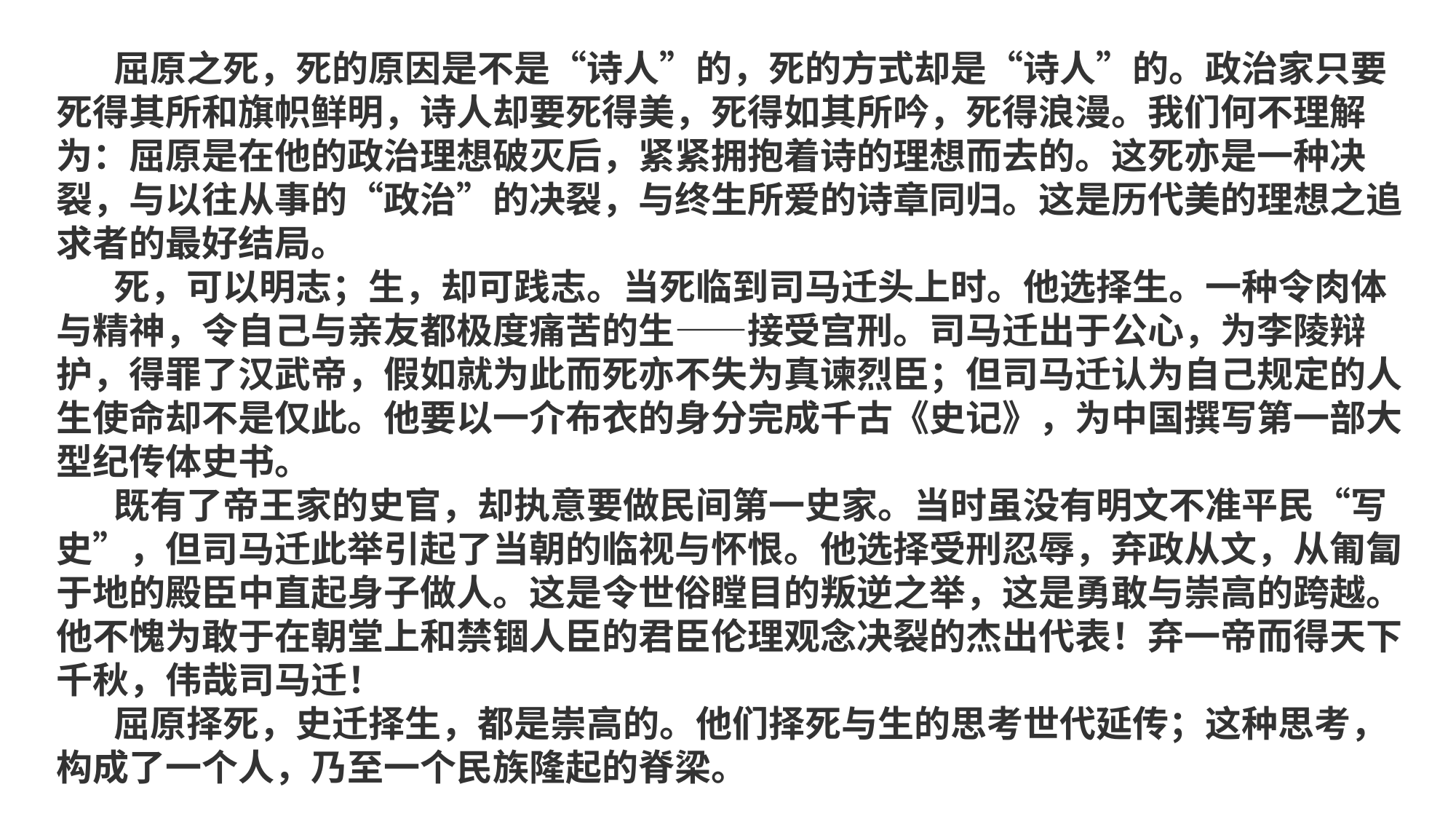

屈原之死，死的原因是不是“诗人”的，死的方式却是“诗人”的。政治家只要死得其所和旗帜鲜明，诗人却要死得美，死得如其所吟，死得浪漫。我们何不理解为：屈原是在他的政治理想破灭后，紧紧拥抱着诗的理想而去的。这死亦是一种决裂，与以往从事的“政治”的决裂，与终生所爱的诗章同归。这是历代美的理想之追求者的最好结局。
  死，可以明志；生，却可践志。当死临到司马迁头上时。他选择生。一种令肉体与精神，令自己与亲友都极度痛苦的生——接受宫刑。司马迁出于公心，为李陵辩护，得罪了汉武帝，假如就为此而死亦不失为真谏烈臣；但司马迁认为自己规定的人生使命却不是仅此。他要以一介布衣的身分完成千古《史记》，为中国撰写第一部大型纪传体史书。
  既有了帝王家的史官，却执意要做民间第一史家。当时虽没有明文不准平民“写史”，但司马迁此举引起了当朝的临视与怀恨。他选择受刑忍辱，弃政从文，从匍匐于地的殿臣中直起身子做人。这是令世俗瞠目的叛逆之举，这是勇敢与崇高的跨越。他不愧为敢于在朝堂上和禁锢人臣的君臣伦理观念决裂的杰出代表！弃一帝而得天下千秋，伟哉司马迁！
  屈原择死，史迁择生，都是崇高的。他们择死与生的思考世代延传；这种思考，构成了一个人，乃至一个民族隆起的脊梁。